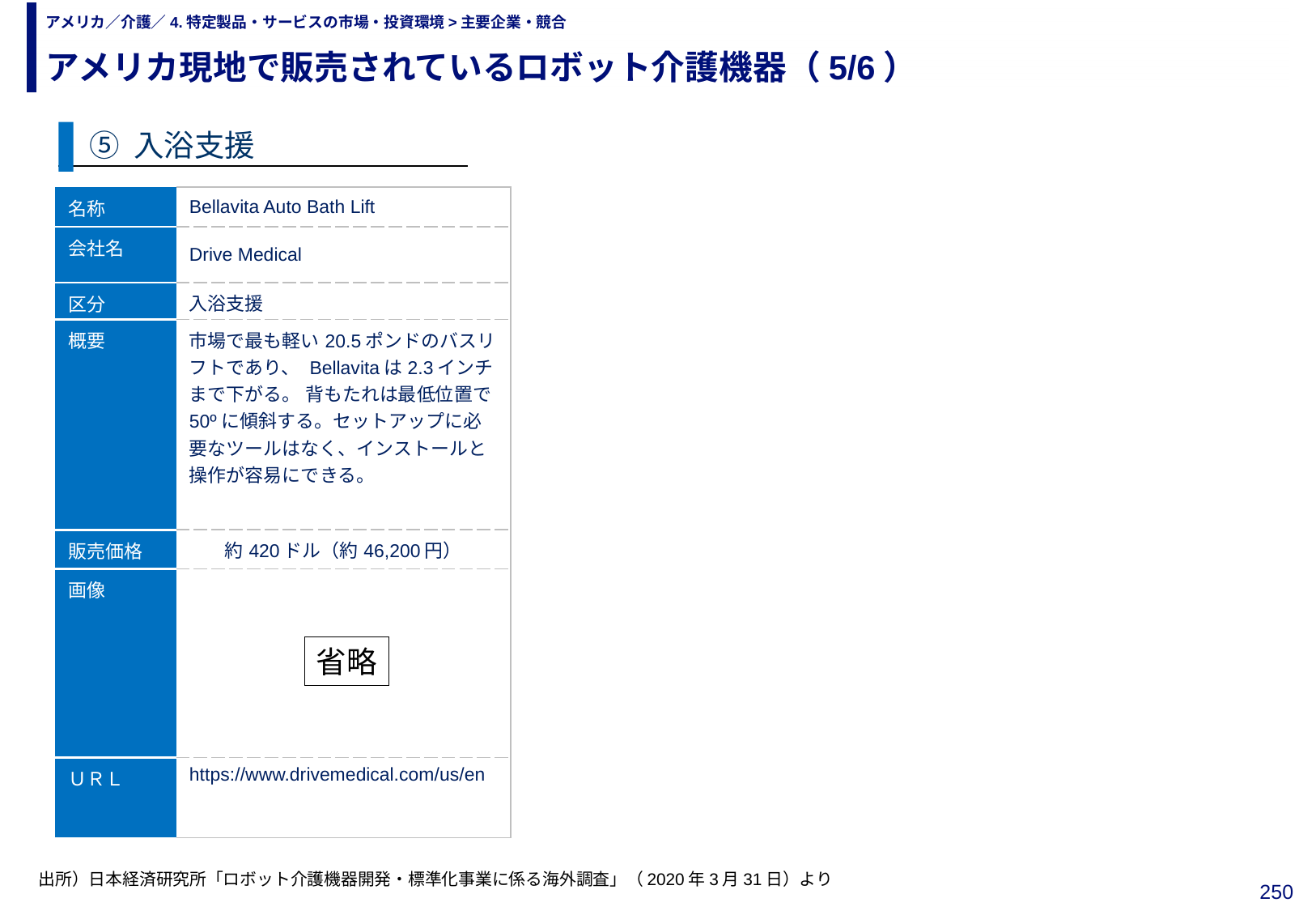

アメリカ現地で販売されているロボット介護機器（5/6）
# アメリカ／介護／4.特定製品・サービスの市場・投資環境>主要企業・競合
⑤ 入浴支援

| 名称 | Bellavita Auto Bath Lift |
| --- | --- |
| 会社名 | Drive Medical |
| 区分 | 入浴支援 |
| 概要 | 市場で最も軽い20.5ポンドのバスリフトであり、 Bellavitaは2.3インチまで下がる。 背もたれは最低位置で50ºに傾斜する。セットアップに必要なツールはなく、インストールと操作が容易にできる。 |
| 販売価格 | 約420ドル（約46,200円） |
| 画像 |  |
| ＵＲＬ | https://www.drivemedical.com/us/en |
省略
出所）日本経済研究所「ロボット介護機器開発・標準化事業に係る海外調査」（2020年3月31日）より